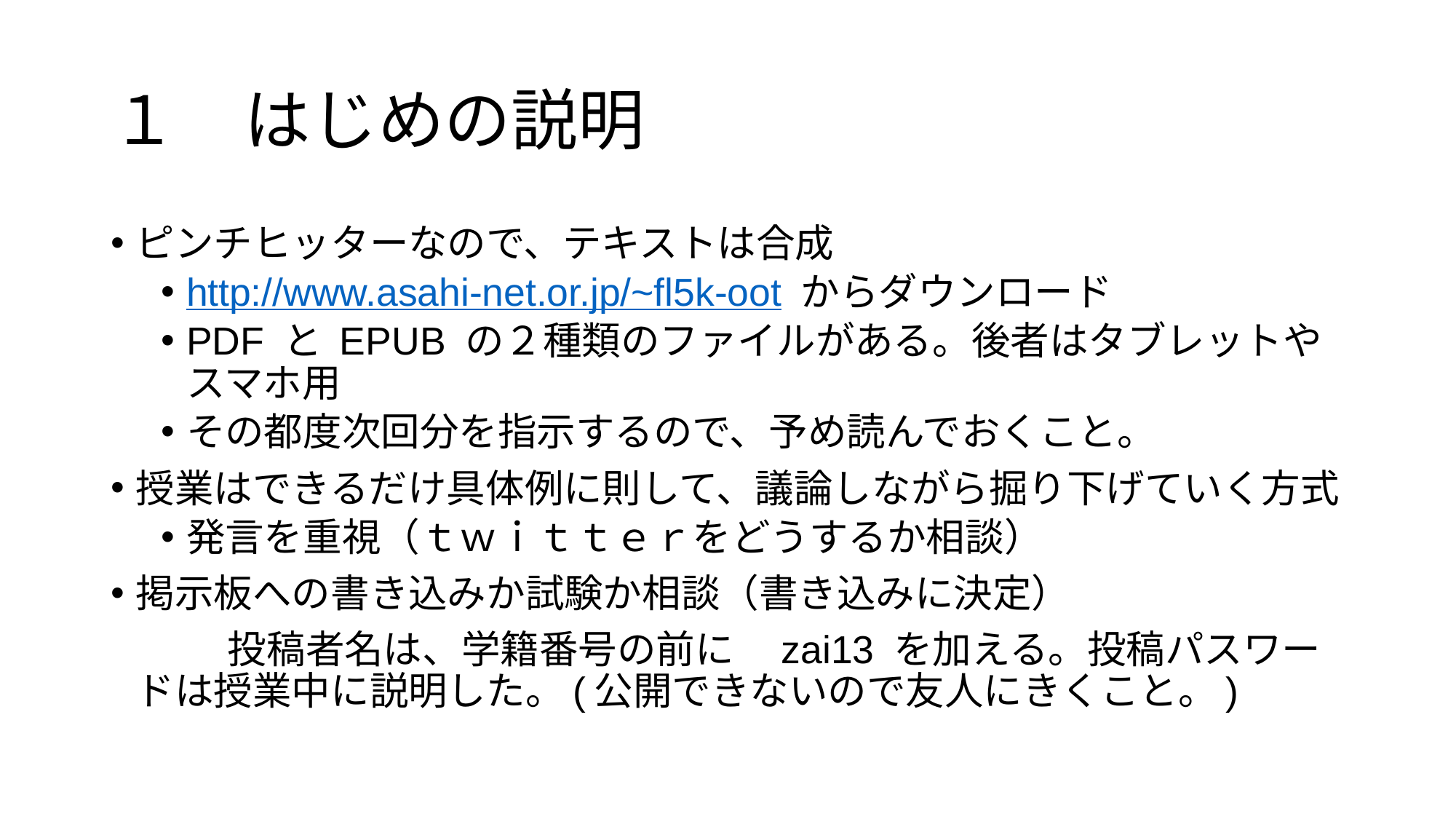

# １　はじめの説明
ピンチヒッターなので、テキストは合成
http://www.asahi-net.or.jp/~fl5k-oot からダウンロード
PDF と EPUB の２種類のファイルがある。後者はタブレットやスマホ用
その都度次回分を指示するので、予め読んでおくこと。
授業はできるだけ具体例に則して、議論しながら掘り下げていく方式
発言を重視（ｔｗｉｔｔｅｒをどうするか相談）
掲示板への書き込みか試験か相談（書き込みに決定）
　　　投稿者名は、学籍番号の前に　zai13 を加える。投稿パスワードは授業中に説明した。(公開できないので友人にきくこと。)